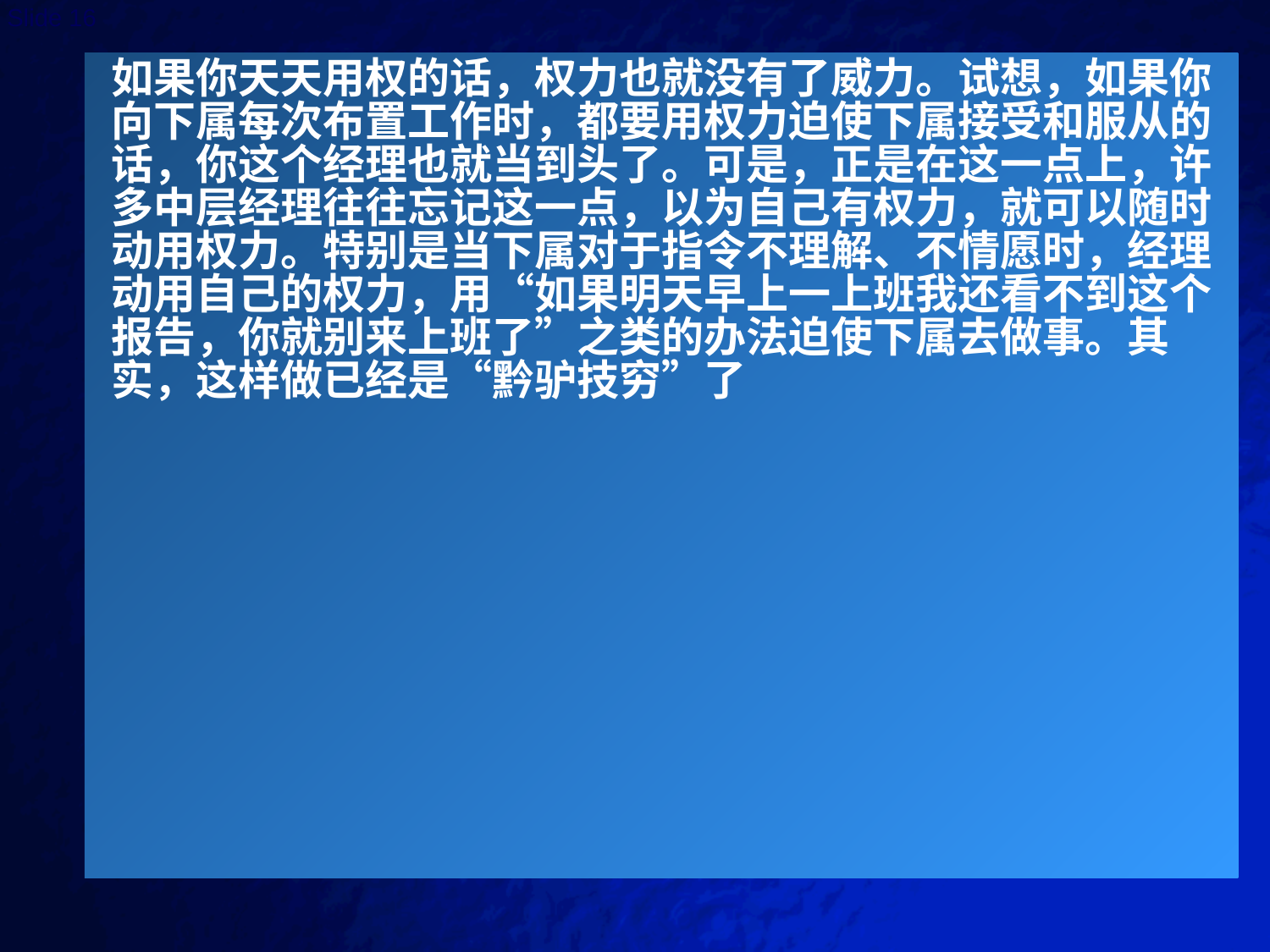

# 如果你天天用权的话，权力也就没有了威力。试想，如果你向下属每次布置工作时，都要用权力迫使下属接受和服从的话，你这个经理也就当到头了。可是，正是在这一点上，许多中层经理往往忘记这一点，以为自己有权力，就可以随时动用权力。特别是当下属对于指令不理解、不情愿时，经理动用自己的权力，用“如果明天早上一上班我还看不到这个报告，你就别来上班了”之类的办法迫使下属去做事。其实，这样做已经是“黔驴技穷”了